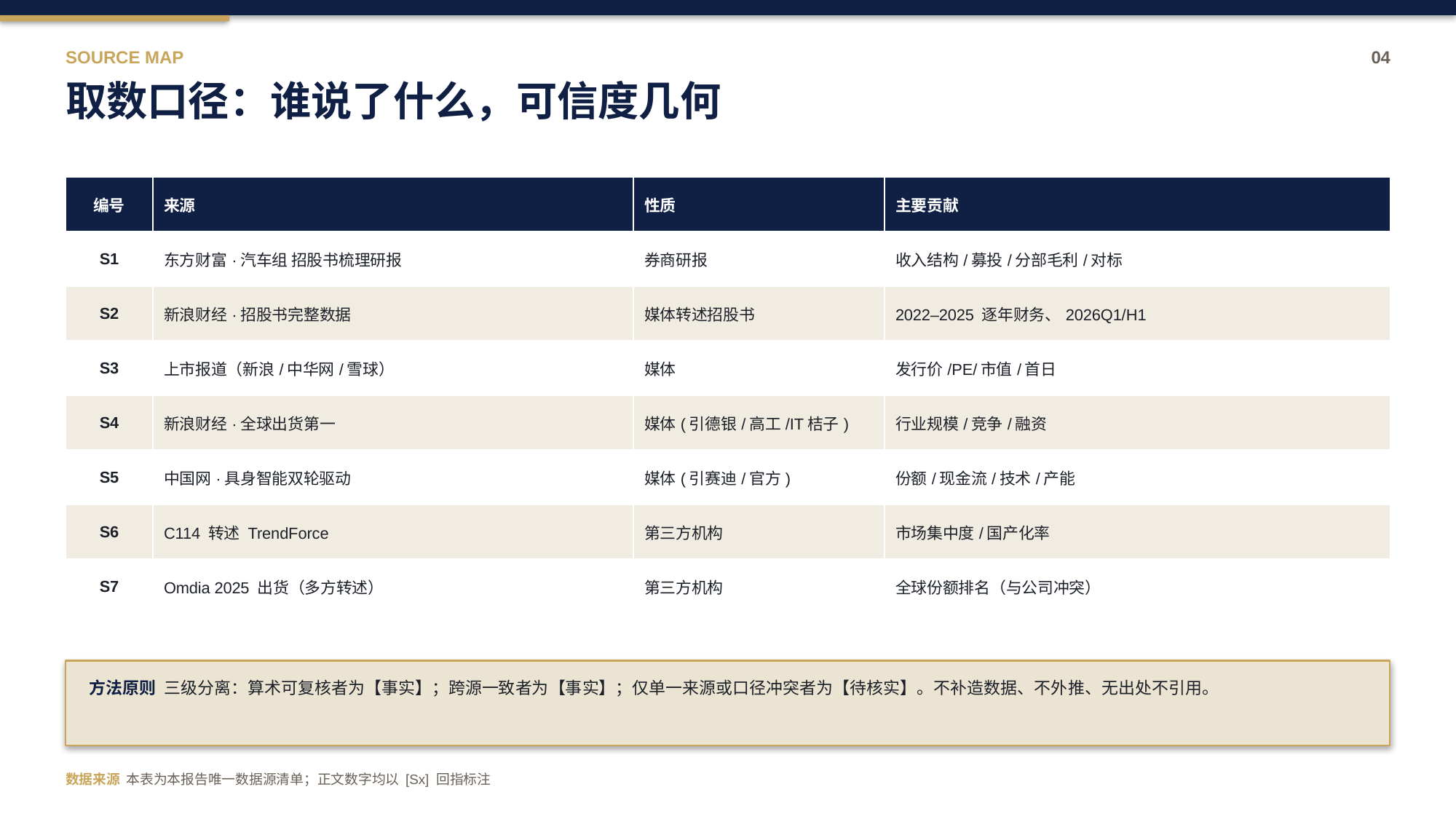

SOURCE MAP
04
取数口径：谁说了什么，可信度几何
| 编号 | 来源 | 性质 | 主要贡献 |
| --- | --- | --- | --- |
| S1 | 东方财富·汽车组 招股书梳理研报 | 券商研报 | 收入结构/募投/分部毛利/对标 |
| S2 | 新浪财经·招股书完整数据 | 媒体转述招股书 | 2022–2025 逐年财务、2026Q1/H1 |
| S3 | 上市报道（新浪/中华网/雪球） | 媒体 | 发行价/PE/市值/首日 |
| S4 | 新浪财经·全球出货第一 | 媒体(引德银/高工/IT桔子) | 行业规模/竞争/融资 |
| S5 | 中国网·具身智能双轮驱动 | 媒体(引赛迪/官方) | 份额/现金流/技术/产能 |
| S6 | C114 转述 TrendForce | 第三方机构 | 市场集中度/国产化率 |
| S7 | Omdia 2025 出货（多方转述） | 第三方机构 | 全球份额排名（与公司冲突） |

方法原则  三级分离：算术可复核者为【事实】；跨源一致者为【事实】；仅单一来源或口径冲突者为【待核实】。不补造数据、不外推、无出处不引用。
数据来源  本表为本报告唯一数据源清单；正文数字均以 [Sx] 回指标注